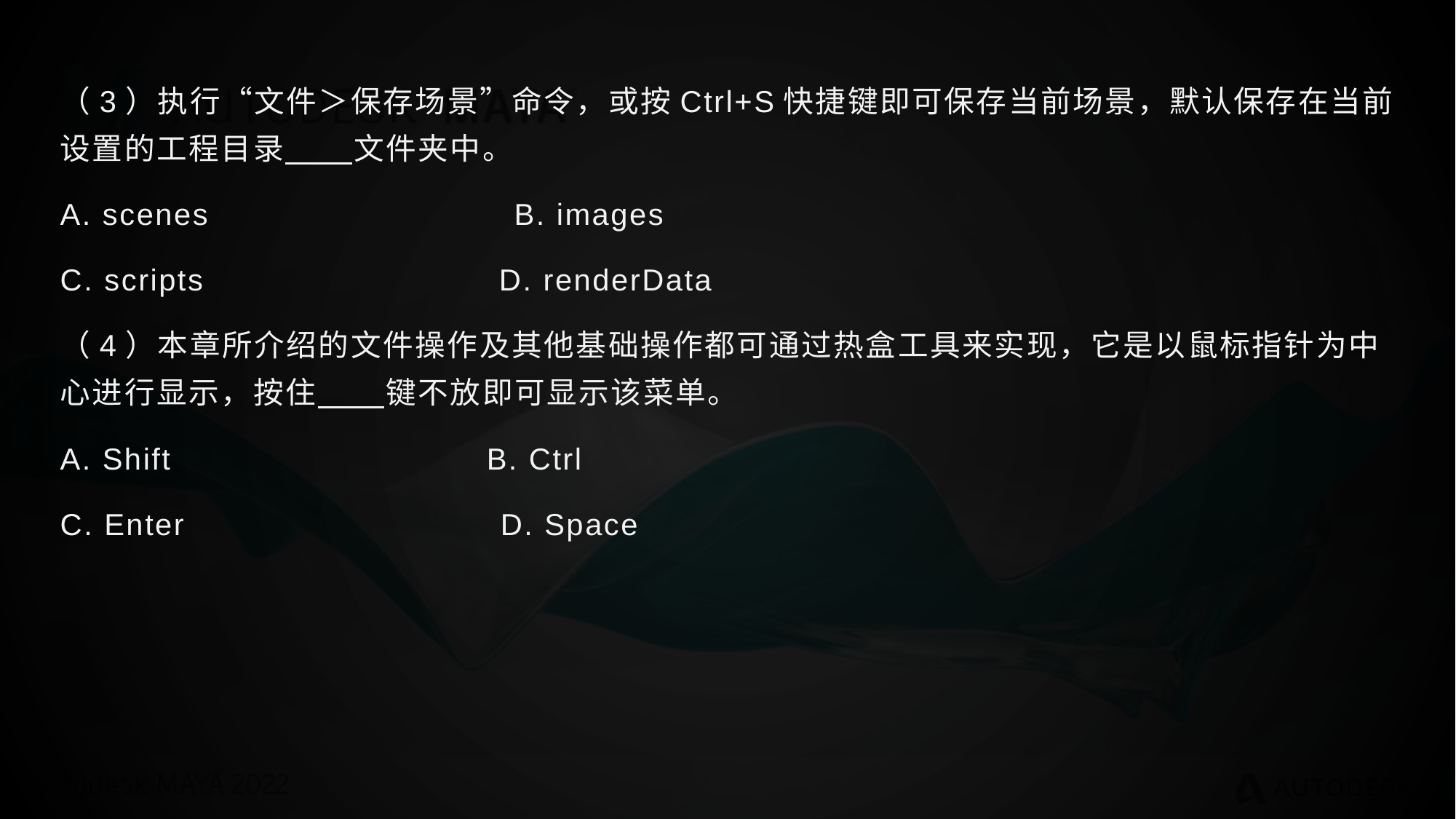

（3）执行“文件＞保存场景”命令，或按Ctrl+S快捷键即可保存当前场景，默认保存在当前设置的工程目录        文件夹中。
A. scenes                              B. images
C. scripts                             D. renderData
（4）本章所介绍的文件操作及其他基础操作都可通过热盒工具来实现，它是以鼠标指针为中心进行显示，按住        键不放即可显示该菜单。
A. Shift                               B. Ctrl
C. Enter                               D. Space